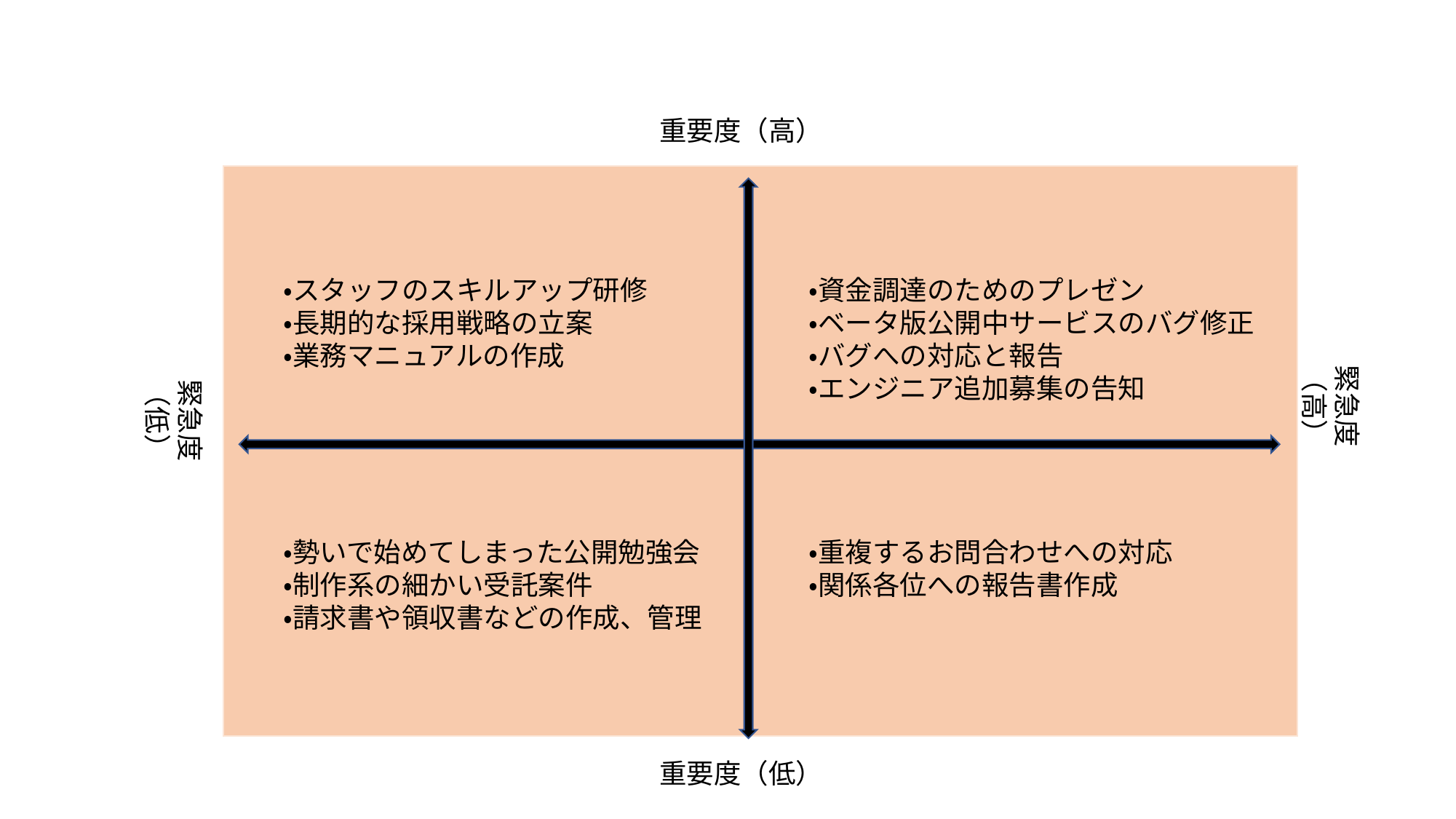

重要度（高）

・スタッフのスキルアップ研修
・長期的な採用戦略の立案
・業務マニュアルの作成
・資金調達のためのプレゼン
・ベータ版公開中サービスのバグ修正
・バグへの対応と報告
・エンジニア追加募集の告知
緊急度（高）
緊急度（低）

・勢いで始めてしまった公開勉強会
・制作系の細かい受託案件
・請求書や領収書などの作成、管理
・重複するお問合わせへの対応
・関係各位への報告書作成
重要度（低）